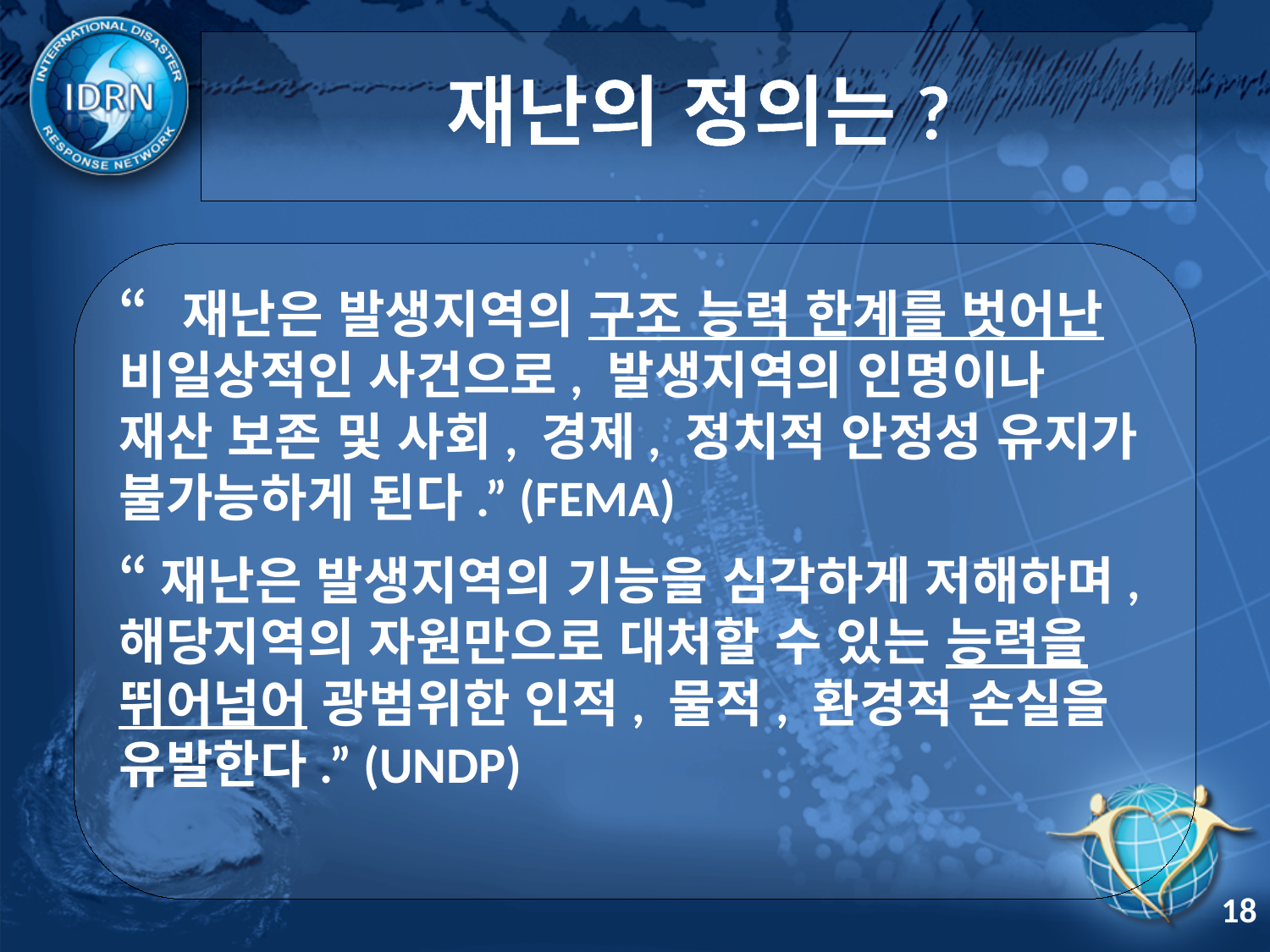

# 재난의 정의는?
“재난은 발생지역의 구조 능력 한계를 벗어난 비일상적인 사건으로, 발생지역의 인명이나 재산 보존 및 사회, 경제, 정치적 안정성 유지가 불가능하게 된다.” (FEMA)
“재난은 발생지역의 기능을 심각하게 저해하며, 해당지역의 자원만으로 대처할 수 있는 능력을 뛰어넘어 광범위한 인적, 물적, 환경적 손실을 유발한다.” (UNDP)

18